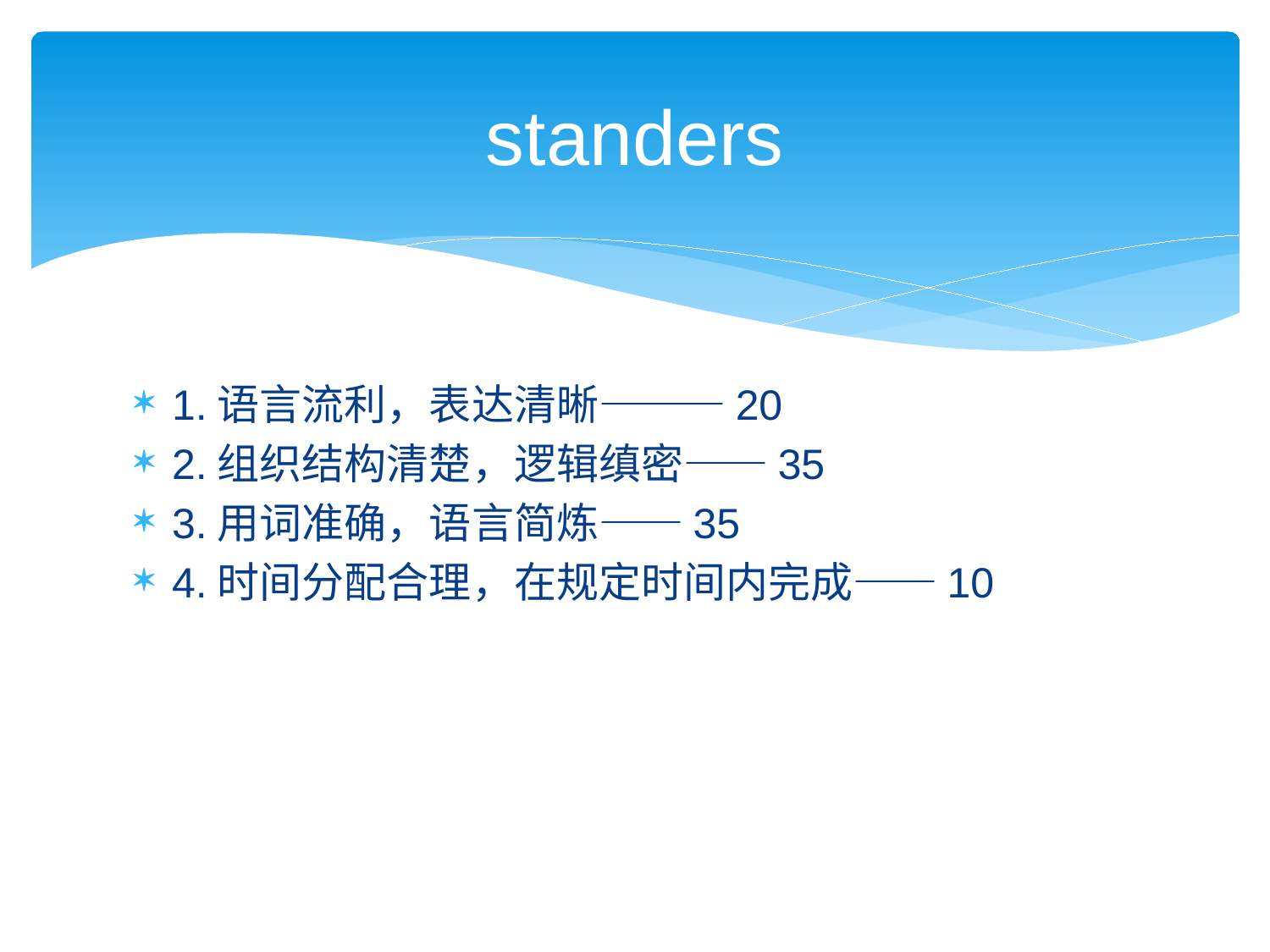

# standers
1.语言流利，表达清晰———20
2.组织结构清楚，逻辑缜密——35
3.用词准确，语言简炼——35
4.时间分配合理，在规定时间内完成——10